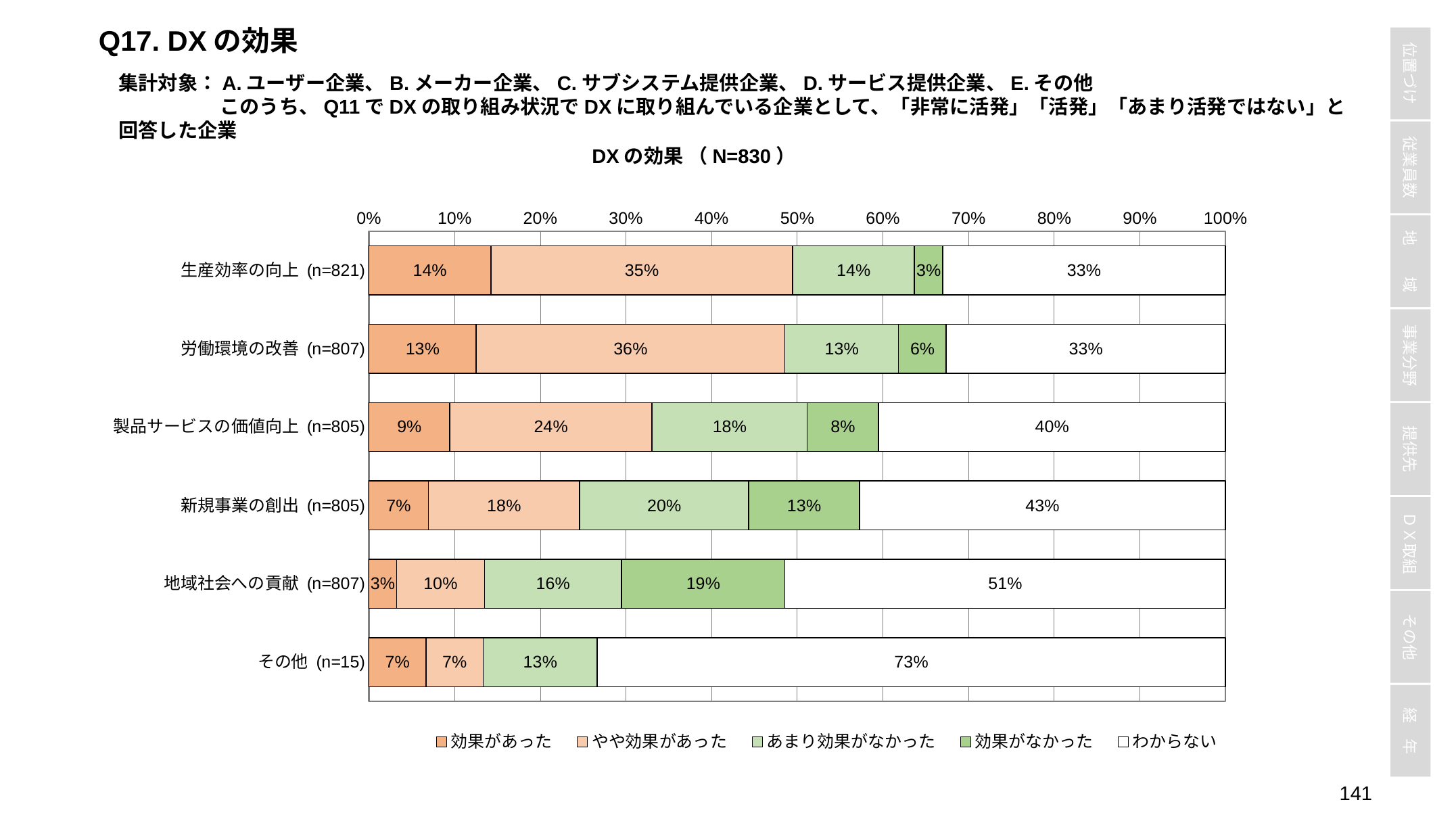

Q17. DXの効果
集計対象：A.ユーザー企業、B.メーカー企業、C.サブシステム提供企業、D.サービス提供企業、E.その他
	このうち、Q11でDXの取り組み状況でDXに取り組んでいる企業として、「非常に活発」「活発」「あまり活発ではない」と回答した企業
DXの効果 （N=830）

### Chart

| Category | 効果があった | やや効果があった | あまり効果がなかった | 効果がなかった | わからない |
|---|---|---|---|---|---|
| 生産効率の向上 (n=821) | 0.1425091352009744 | 0.3520097442143727 | 0.1425091352009744 | 0.03288672350791717 | 0.33008526187576126 |
| 労働環境の改善 (n=807) | 0.1251548946716233 | 0.36059479553903345 | 0.1325898389095415 | 0.055762081784386616 | 0.32589838909541513 |
| 製品サービスの価値向上 (n=805) | 0.09440993788819876 | 0.2360248447204969 | 0.1813664596273292 | 0.08322981366459627 | 0.4049689440993789 |
| 新規事業の創出 (n=805) | 0.06956521739130435 | 0.1763975155279503 | 0.19751552795031055 | 0.12919254658385093 | 0.42732919254658386 |
| 地域社会への貢献 (n=807) | 0.0322180916976456 | 0.10285006195786865 | 0.15985130111524162 | 0.19083023543990088 | 0.5142503097893433 |
| その他 (n=15) | 0.06666666666666667 | 0.06666666666666667 | 0.13333333333333333 | 0.0 | 0.7333333333333333 |
141